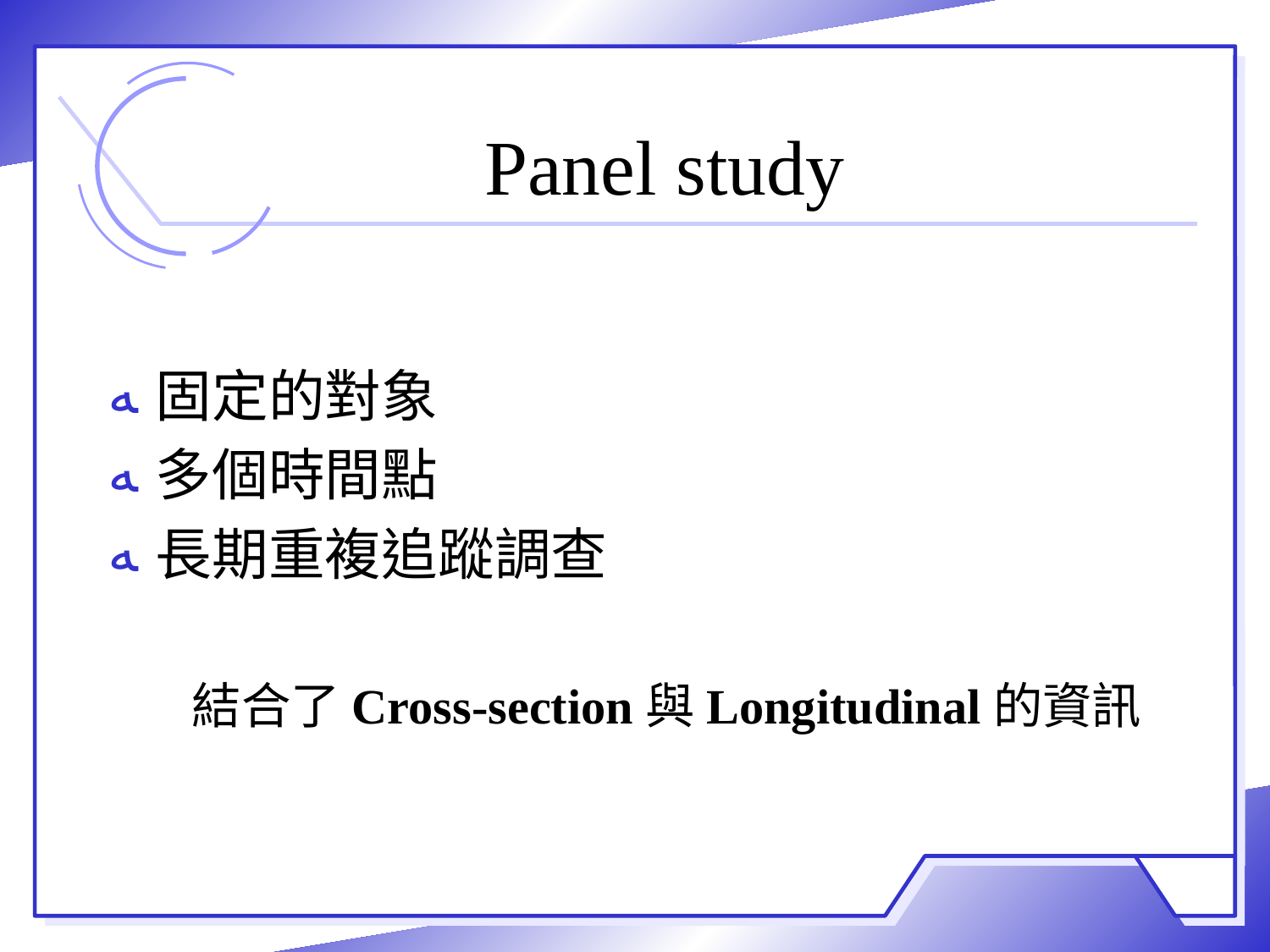

# Panel study

固定的對象
多個時間點
長期重複追蹤調查

結合了Cross-section與Longitudinal的資訊